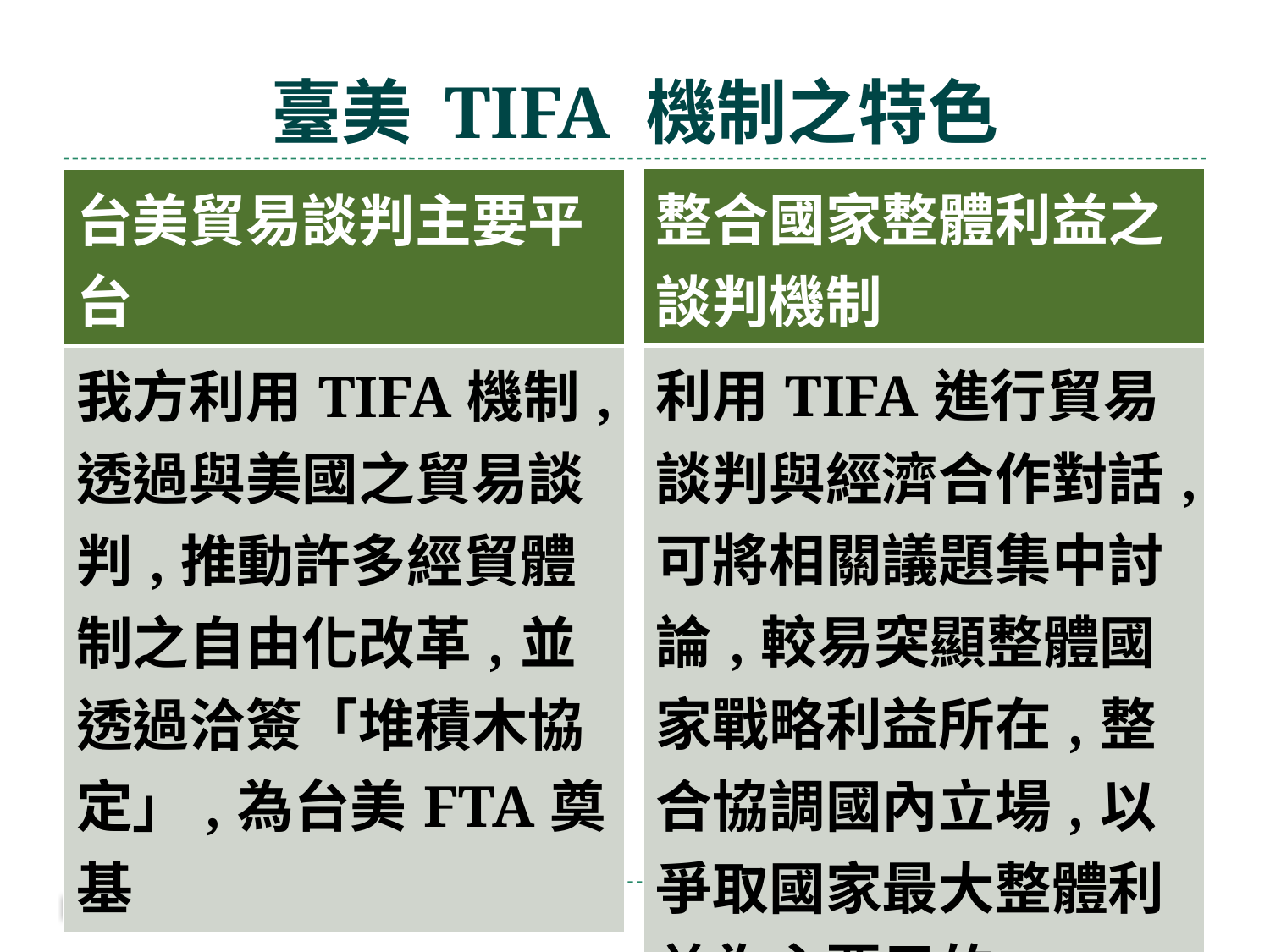

# 臺美 TIFA 機制之特色
| 整合國家整體利益之談判機制 |
| --- |
| 利用TIFA進行貿易談判與經濟合作對話,可將相關議題集中討論,較易突顯整體國家戰略利益所在,整合協調國內立場,以爭取國家最大整體利益為主要目的. |
| 台美貿易談判主要平台 |
| --- |
| 我方利用TIFA機制,透過與美國之貿易談判,推動許多經貿體制之自由化改革,並透過洽簽「堆積木協定」,為台美FTA奠基 |
52